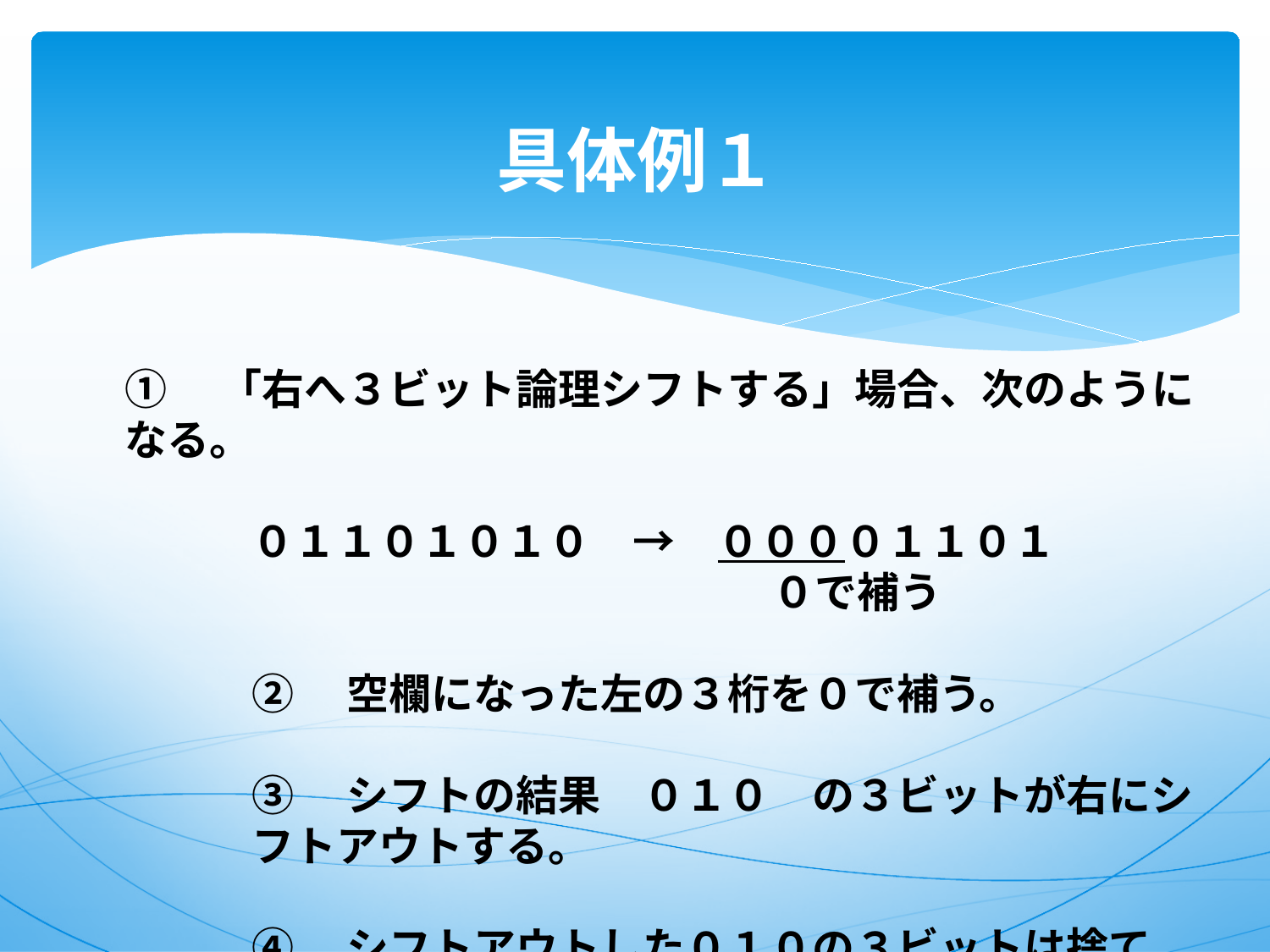

# 具体例１
①　「右へ３ビット論理シフトする」場合、次のようになる。

０１１０１０１０　→　００００１１０１
                  　　　　　　　　０で補う

②　空欄になった左の３桁を０で補う。

③　シフトの結果　０１０　の３ビットが右にシフトアウトする。

④　シフトアウトした０１０の３ビットは捨てる。